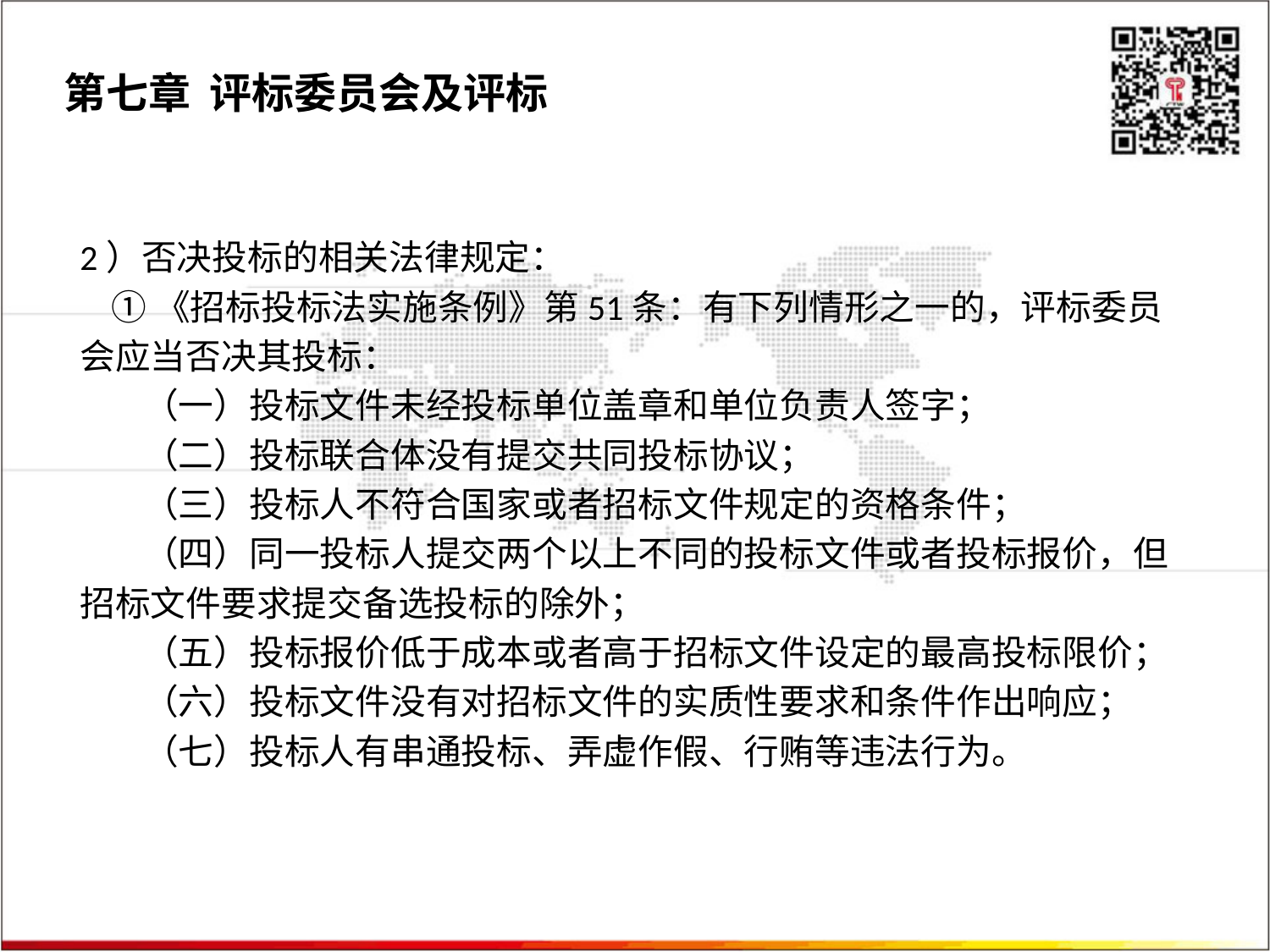

第七章  评标委员会及评标
2）否决投标的相关法律规定：
    ①《招标投标法实施条例》第51条：有下列情形之一的，评标委员会应当否决其投标：
       （一）投标文件未经投标单位盖章和单位负责人签字；
       （二）投标联合体没有提交共同投标协议；
       （三）投标人不符合国家或者招标文件规定的资格条件；
       （四）同一投标人提交两个以上不同的投标文件或者投标报价，但招标文件要求提交备选投标的除外；
       （五）投标报价低于成本或者高于招标文件设定的最高投标限价；
       （六）投标文件没有对招标文件的实质性要求和条件作出响应；
       （七）投标人有串通投标、弄虚作假、行贿等违法行为。